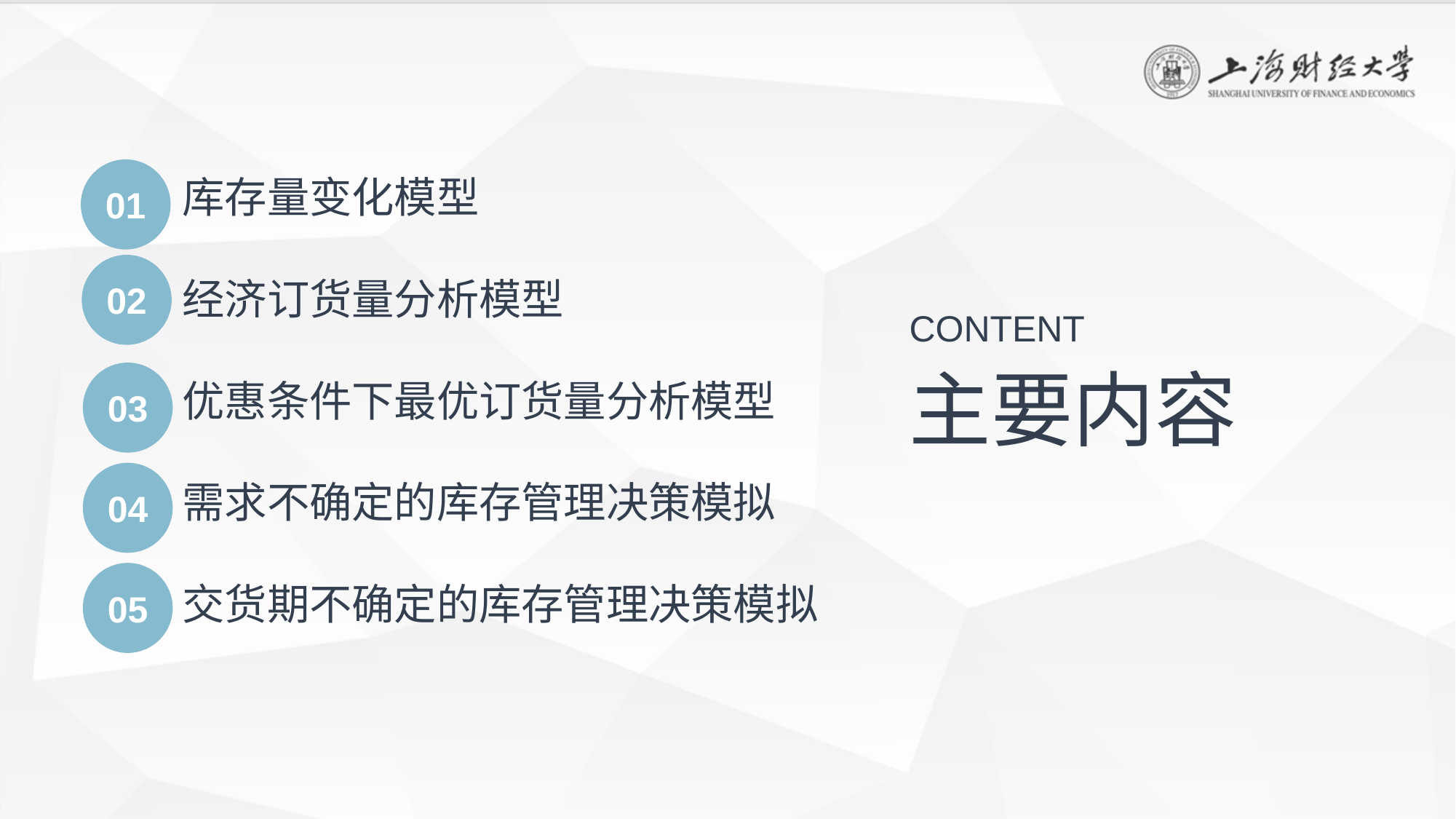

01
库存量变化模型

经济订货量分析模型

优惠条件下最优订货量分析模型

需求不确定的库存管理决策模拟

交货期不确定的库存管理决策模拟

02
CONTENT
主要内容
03
04
05